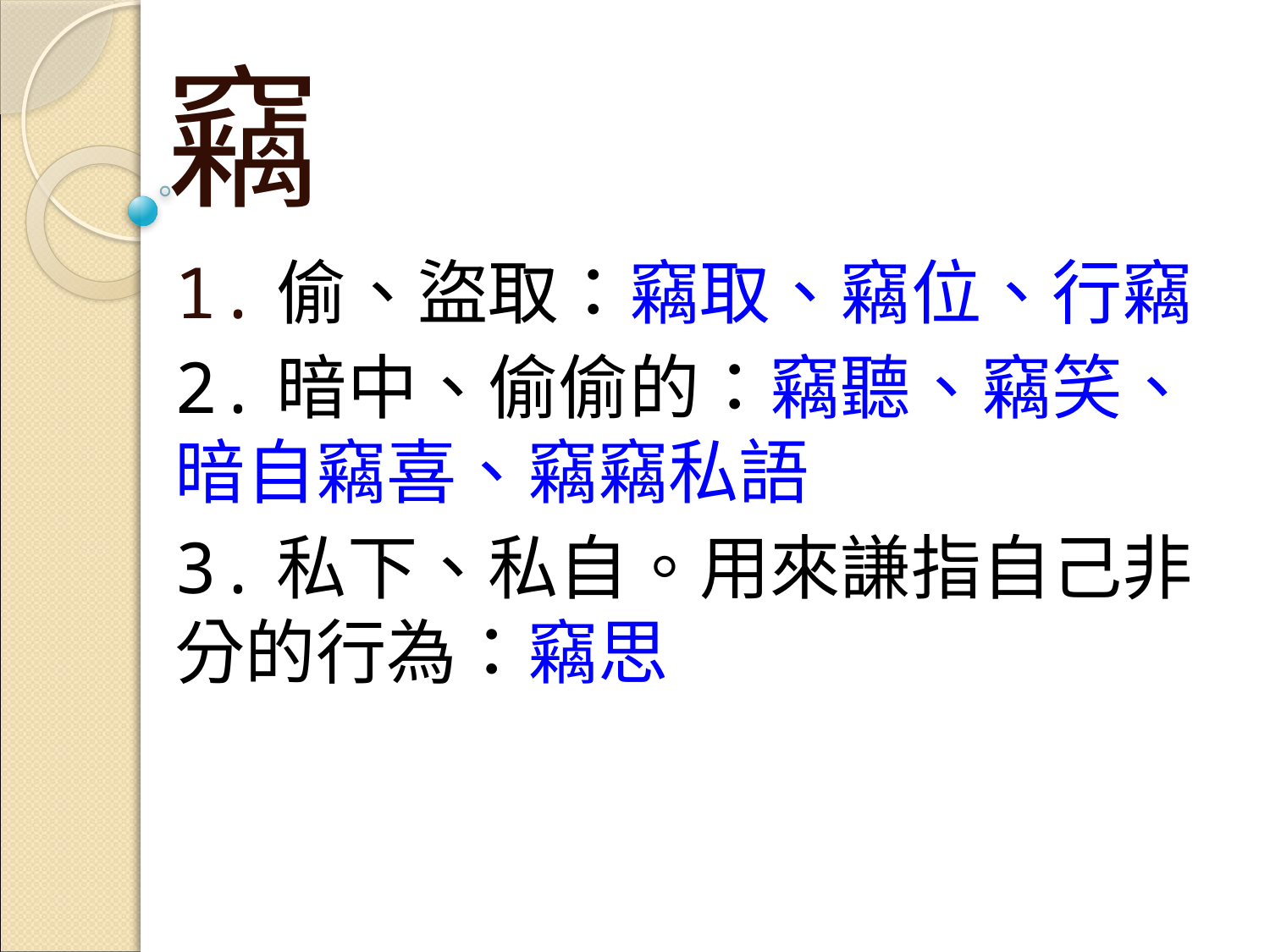

竊
#
1.偷、盜取：竊取、竊位、行竊
2.暗中、偷偷的：竊聽、竊笑、暗自竊喜、竊竊私語
3.私下、私自。用來謙指自己非分的行為：竊思